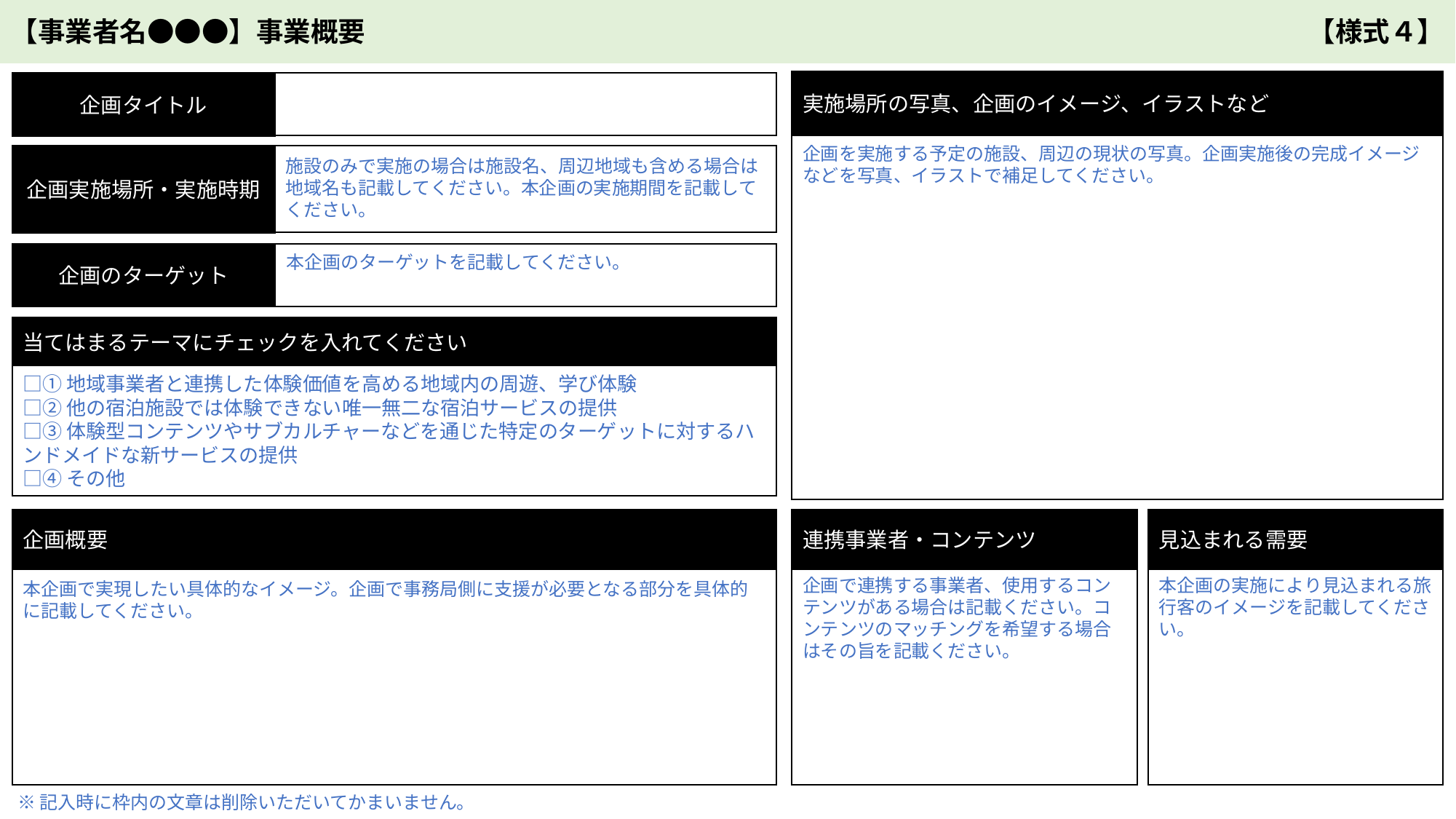

【事業者名●●●】事業概要
【様式４】
実施場所の写真、企画のイメージ、イラストなど
企画タイトル

企画を実施する予定の施設、周辺の現状の写真。企画実施後の完成イメージなどを写真、イラストで補足してください。

企画実施場所・実施時期
施設のみで実施の場合は施設名、周辺地域も含める場合は地域名も記載してください。本企画の実施期間を記載してください。

企画のターゲット
本企画のターゲットを記載してください。
当てはまるテーマにチェックを入れてください
□①地域事業者と連携した体験価値を高める地域内の周遊、学び体験
□②他の宿泊施設では体験できない唯一無二な宿泊サービスの提供
□③体験型コンテンツやサブカルチャーなどを通じた特定のターゲットに対するハンドメイドな新サービスの提供
□④その他
企画概要
連携事業者・コンテンツ
見込まれる需要

企画で連携する事業者、使用するコンテンツがある場合は記載ください。コンテンツのマッチングを希望する場合はその旨を記載ください。

本企画の実施により見込まれる旅行客のイメージを記載してください。
本企画で実現したい具体的なイメージ。企画で事務局側に支援が必要となる部分を具体的に記載してください。
※記入時に枠内の文章は削除いただいてかまいません。